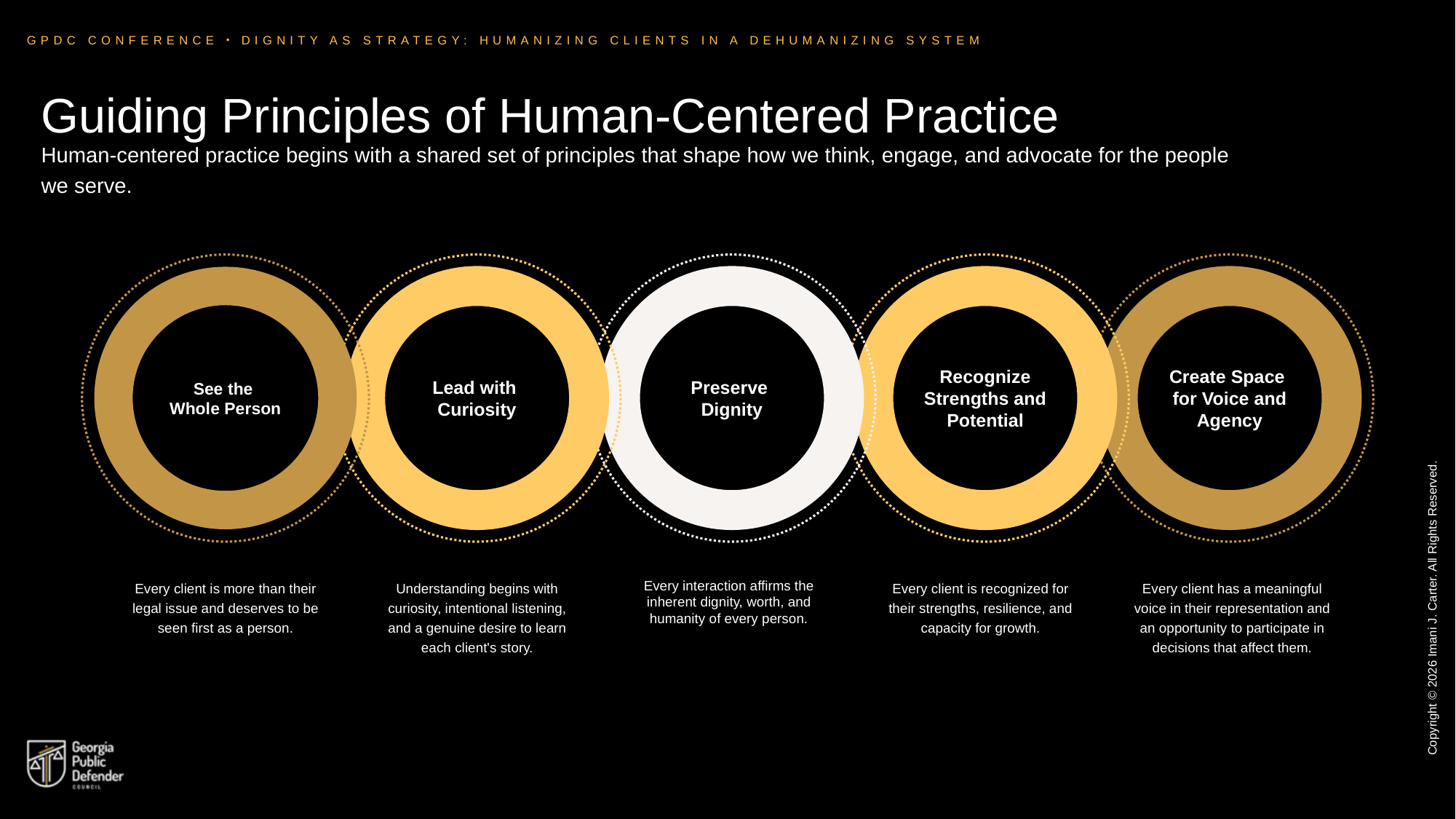

GPDC CONFERENCE・DIGNITY AS STRATEGY: HUMANIZING CLIENTS IN A DEHUMANIZING SYSTEM
# Guiding Principles of Human-Centered Practice
Human-centered practice begins with a shared set of principles that shape how we think, engage, and advocate for the people we serve.

See the
Whole Person

Lead with
Curiosity

Preserve
Dignity

Recognize Strengths and Potential

Create Space
for Voice and Agency
Every client is more than their legal issue and deserves to be seen first as a person.
Understanding begins with curiosity, intentional listening, and a genuine desire to learn each client's story.
Every interaction affirms the inherent dignity, worth, and humanity of every person.
Every client is recognized for their strengths, resilience, and capacity for growth.
Every client has a meaningful voice in their representation and an opportunity to participate in decisions that affect them.